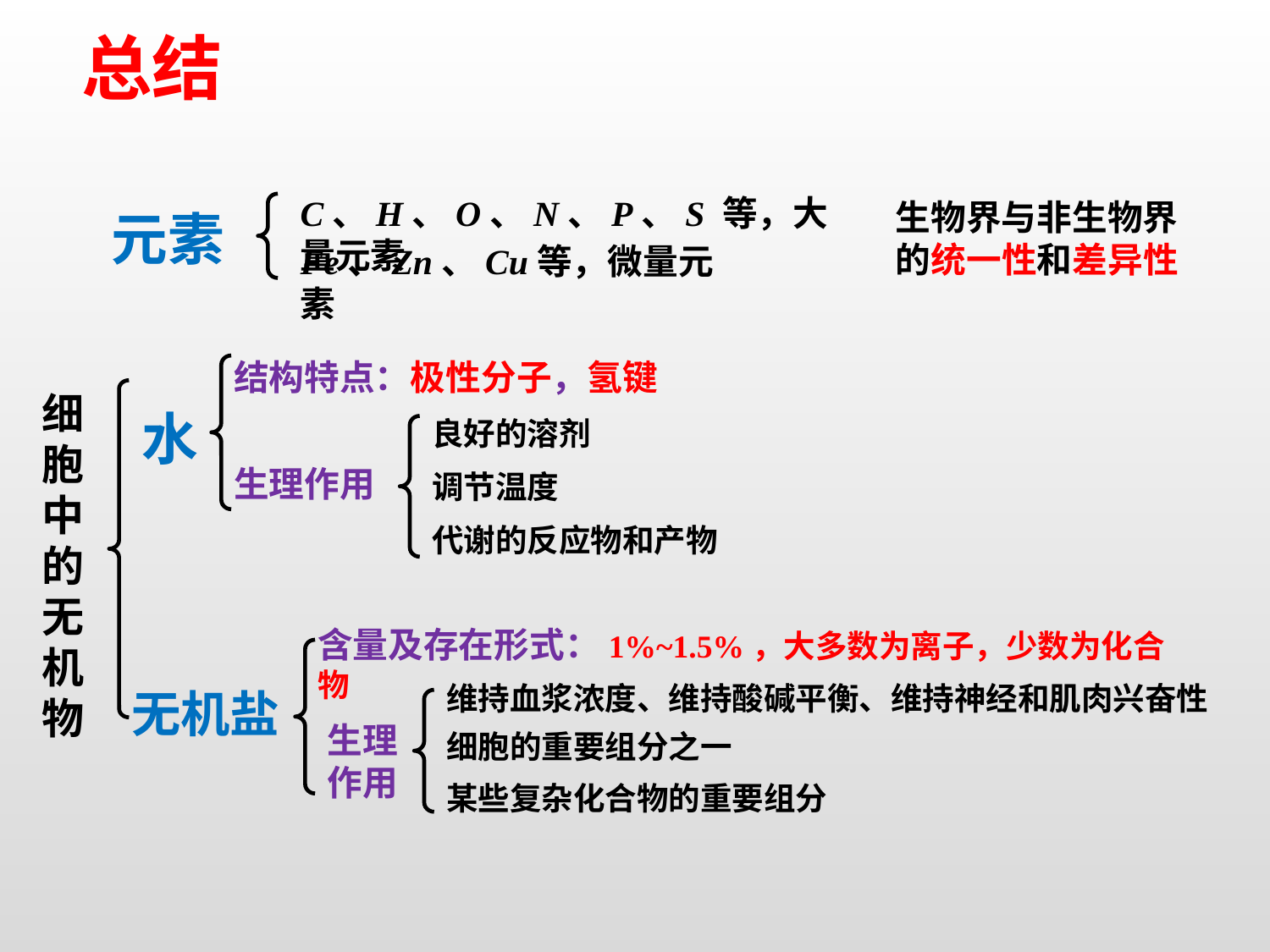

总结
C、H、O、N、P、S 等，大量元素
生物界与非生物界的统一性和差异性

元素
Fe、Zn、Cu等，微量元素
结构特点：极性分子，氢键

细胞中的无机物
水
良好的溶剂

生理作用
调节温度
代谢的反应物和产物
含量及存在形式：1%~1.5%，大多数为离子，少数为化合物

维持血浆浓度、维持酸碱平衡、维持神经和肌肉兴奋性
无机盐

生理作用
细胞的重要组分之一
某些复杂化合物的重要组分